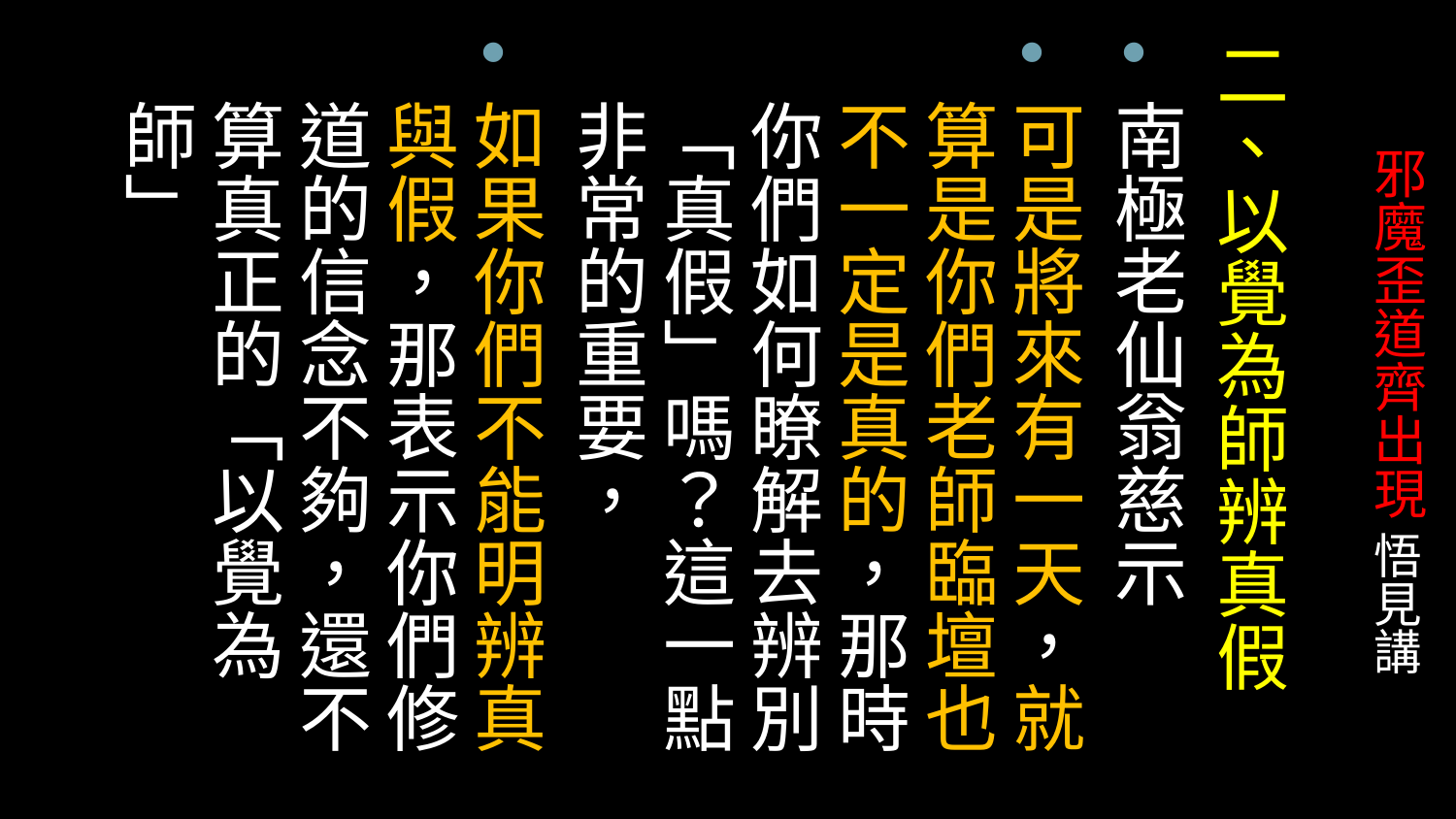

二、以覺為師辨真假
南極老仙翁慈示
可是將來有一天，就算是你們老師臨壇也不一定是真的，那時你們如何瞭解去辨別「真假」嗎？這一點非常的重要，
如果你們不能明辨真與假，那表示你們修道的信念不夠，還不 算真正的「以覺為師」

# 邪魔歪道齊出現 悟見講